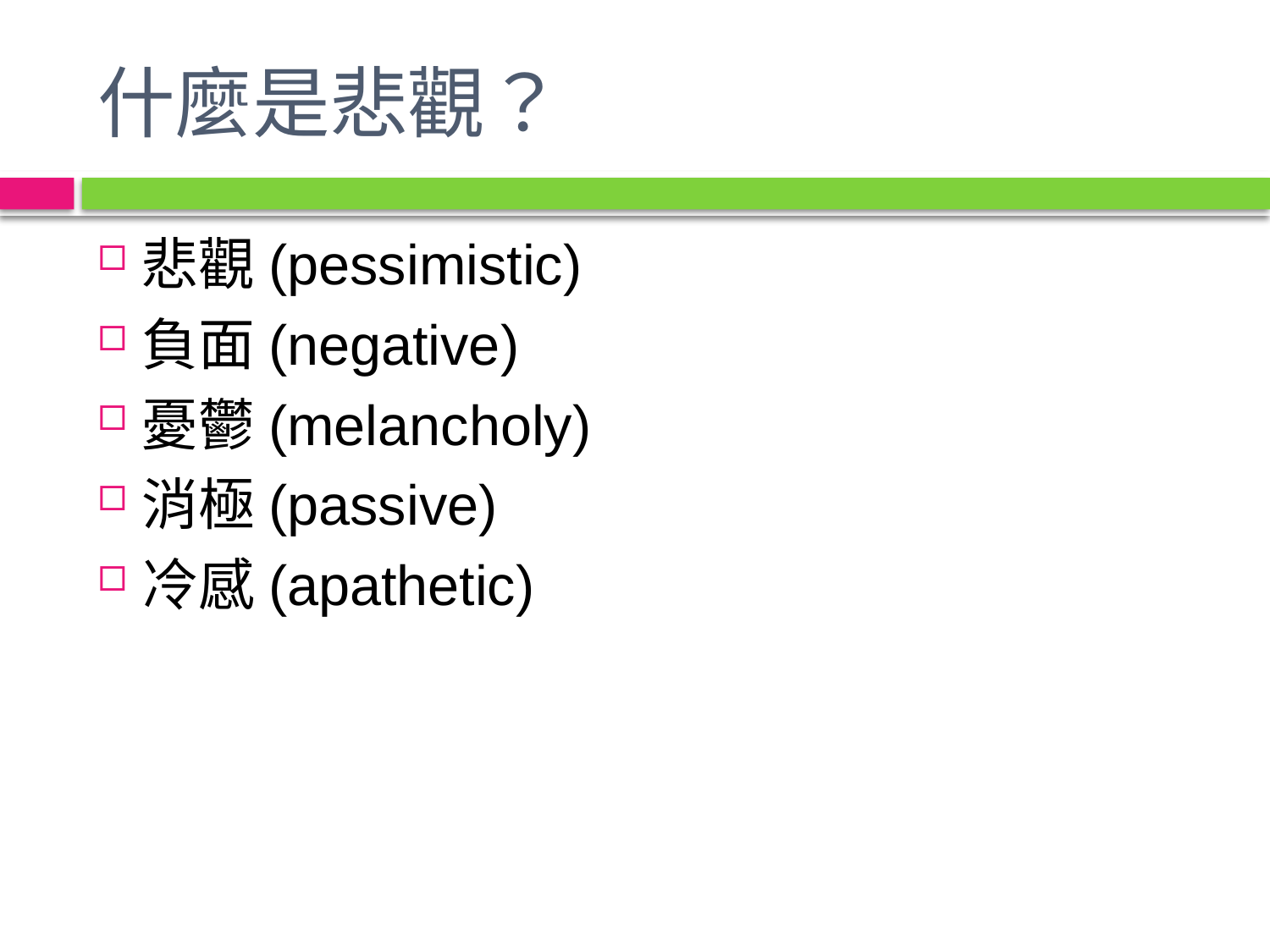

# 什麼是悲觀？
悲觀(pessimistic)
負面(negative)
憂鬱(melancholy)
消極(passive)
冷感(apathetic)